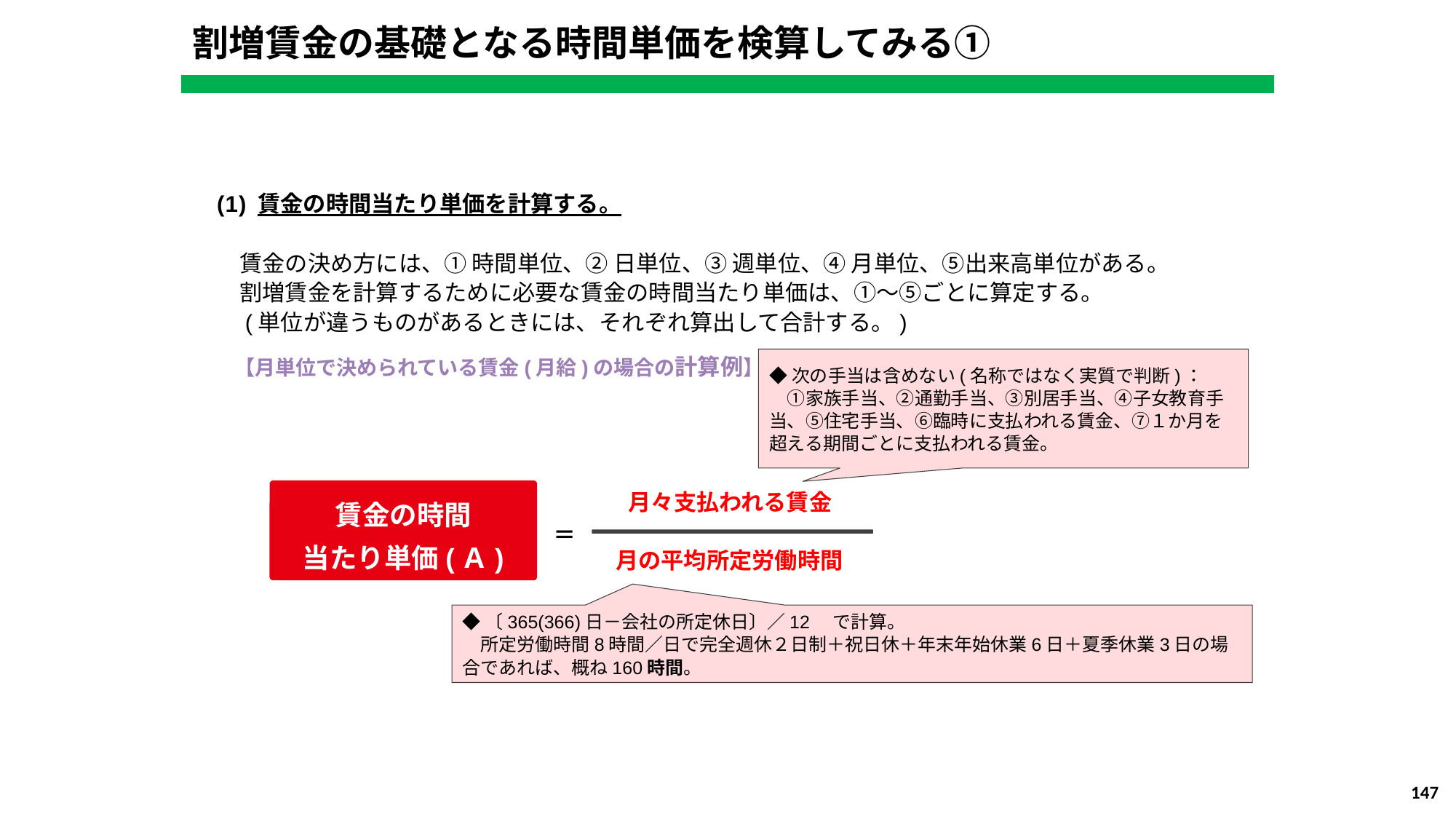

割増賃金の基礎となる時間単価を検算してみる①

賃金の時間当たり単価を計算する。

　賃金の決め方には、① 時間単位、② 日単位、③ 週単位、④ 月単位、⑤出来高単位がある。
　割増賃金を計算するために必要な賃金の時間当たり単価は、①～⑤ごとに算定する。
　(単位が違うものがあるときには、それぞれ算出して合計する。)
【月単位で決められている賃金(月給)の場合の計算例】
◆次の手当は含めない(名称ではなく実質で判断)：
　①家族手当、②通勤手当、③別居手当、④子女教育手当、⑤住宅手当、⑥臨時に支払われる賃金、⑦１か月を超える期間ごとに支払われる賃金。
賃金の時間
当たり単価(Ａ)
月々支払われる賃金
＝

月の平均所定労働時間
◆〔365(366)日－会社の所定休日〕／12　で計算。
　所定労働時間8時間／日で完全週休２日制＋祝日休＋年末年始休業6日＋夏季休業3日の場合であれば、概ね160時間。
147